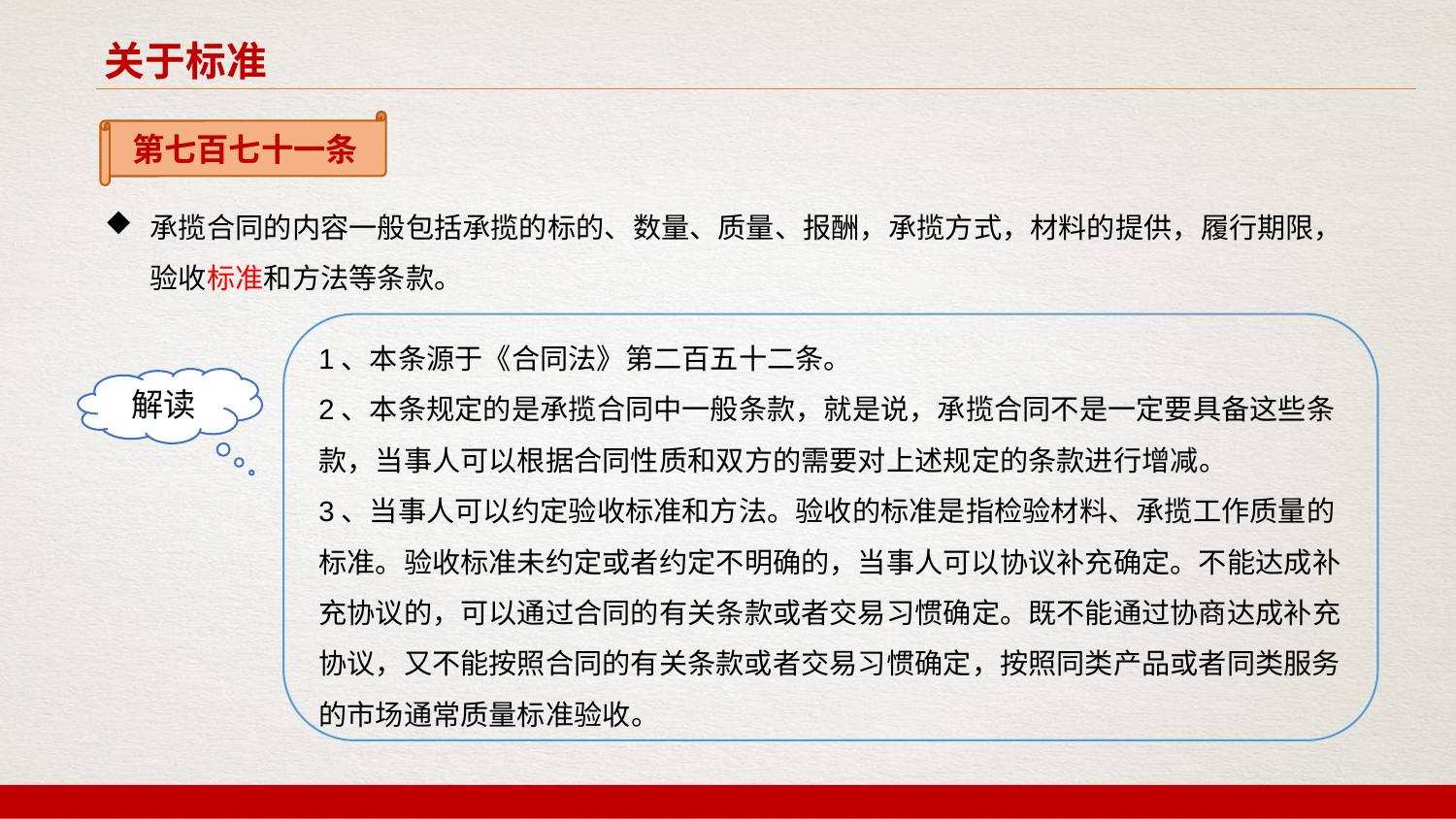

关于标准
第七百七十一条
承揽合同的内容一般包括承揽的标的、数量、质量、报酬，承揽方式，材料的提供，履行期限，验收标准和方法等条款。
1、本条源于《合同法》第二百五十二条。
2、本条规定的是承揽合同中一般条款，就是说，承揽合同不是一定要具备这些条款，当事人可以根据合同性质和双方的需要对上述规定的条款进行增减。
3、当事人可以约定验收标准和方法。验收的标准是指检验材料、承揽工作质量的标准。验收标准未约定或者约定不明确的，当事人可以协议补充确定。不能达成补充协议的，可以通过合同的有关条款或者交易习惯确定。既不能通过协商达成补充协议，又不能按照合同的有关条款或者交易习惯确定，按照同类产品或者同类服务的市场通常质量标准验收。
解读